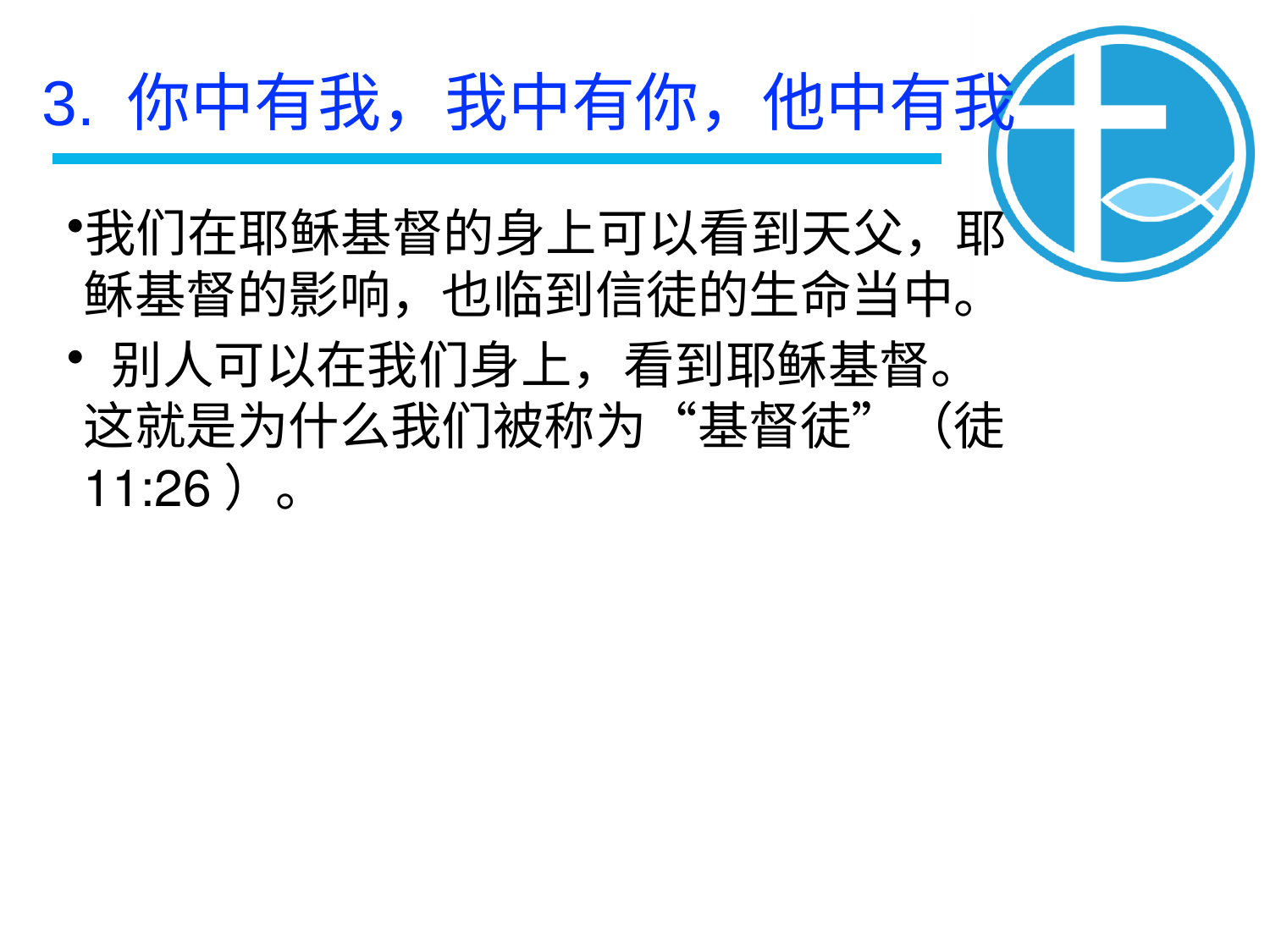

3. 你中有我，我中有你，他中有我
我们在耶稣基督的身上可以看到天父，耶稣基督的影响，也临到信徒的生命当中。
 别人可以在我们身上，看到耶稣基督。这就是为什么我们被称为“基督徒”（徒11:26）。